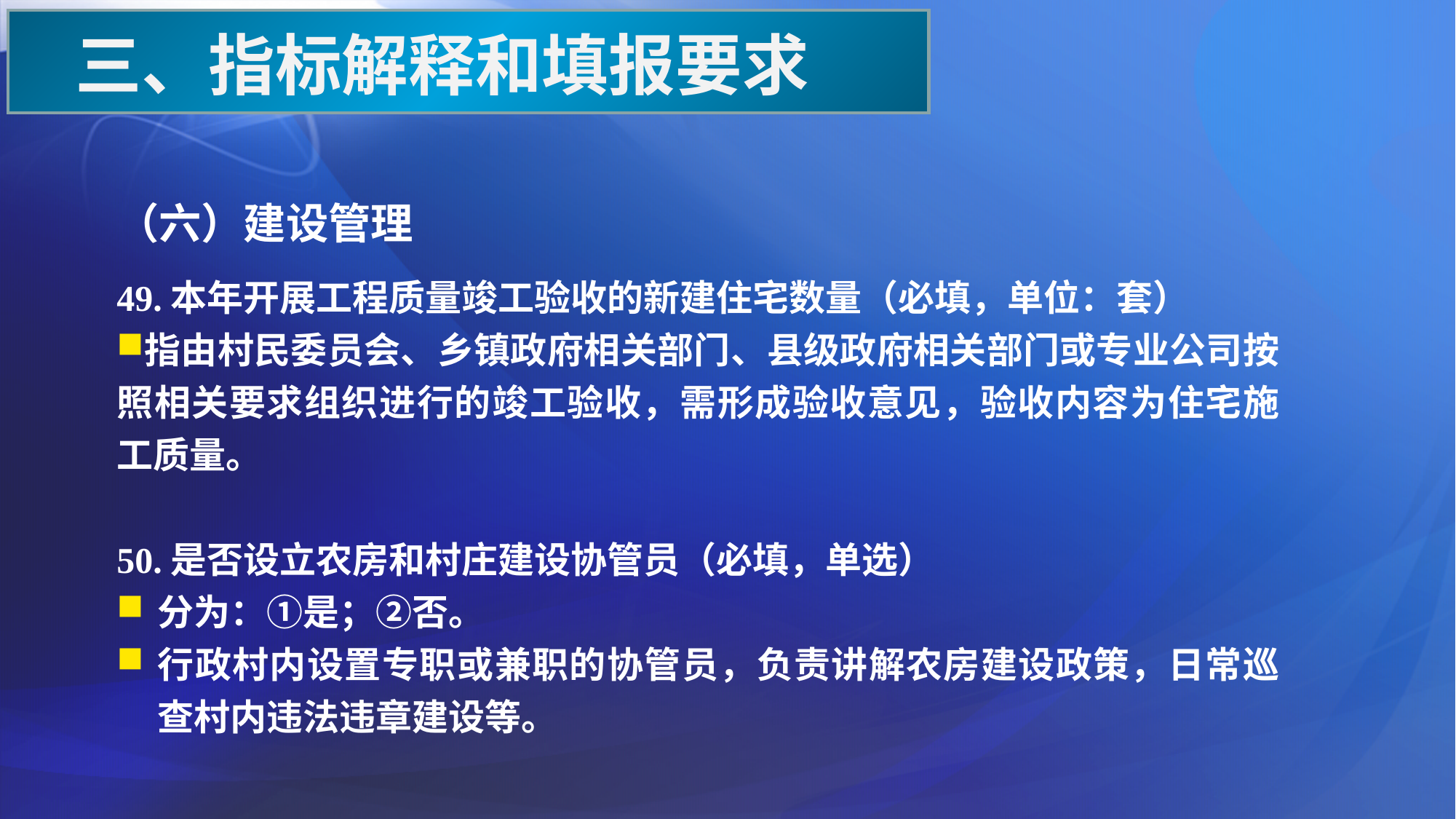

三、指标解释和填报要求
（六）建设管理

49.本年开展工程质量竣工验收的新建住宅数量（必填，单位：套）
指由村民委员会、乡镇政府相关部门、县级政府相关部门或专业公司按照相关要求组织进行的竣工验收，需形成验收意见，验收内容为住宅施工质量。

50.是否设立农房和村庄建设协管员（必填，单选）
分为：①是；②否。
行政村内设置专职或兼职的协管员，负责讲解农房建设政策，日常巡查村内违法违章建设等。